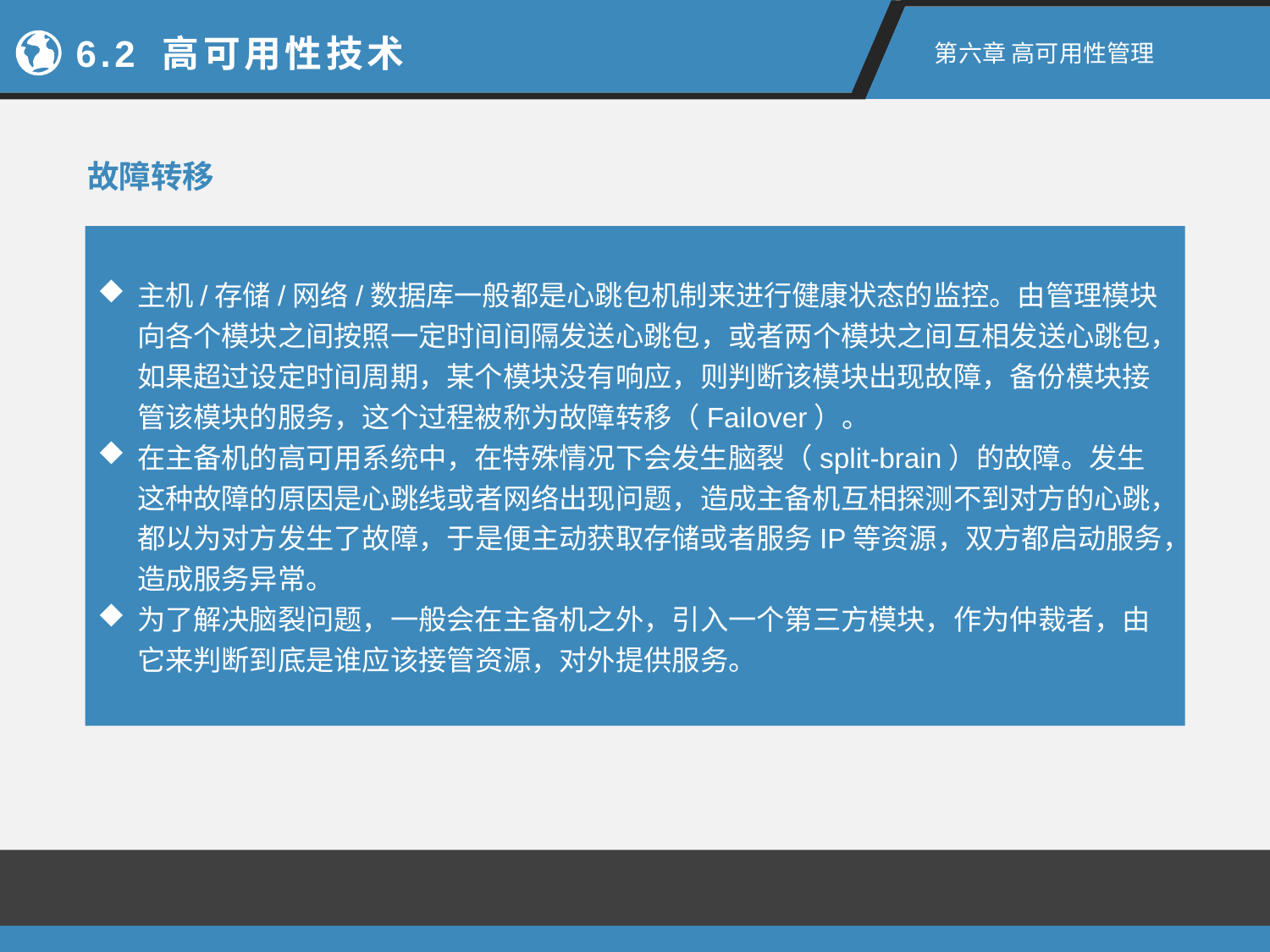

6.2 高可用性技术

第六章 高可用性管理
故障转移
主机/存储/网络/数据库一般都是心跳包机制来进行健康状态的监控。由管理模块向各个模块之间按照一定时间间隔发送心跳包，或者两个模块之间互相发送心跳包，如果超过设定时间周期，某个模块没有响应，则判断该模块出现故障，备份模块接管该模块的服务，这个过程被称为故障转移（Failover）。
在主备机的高可用系统中，在特殊情况下会发生脑裂（split-brain）的故障。发生这种故障的原因是心跳线或者网络出现问题，造成主备机互相探测不到对方的心跳，都以为对方发生了故障，于是便主动获取存储或者服务IP等资源，双方都启动服务，造成服务异常。
为了解决脑裂问题，一般会在主备机之外，引入一个第三方模块，作为仲裁者，由它来判断到底是谁应该接管资源，对外提供服务。